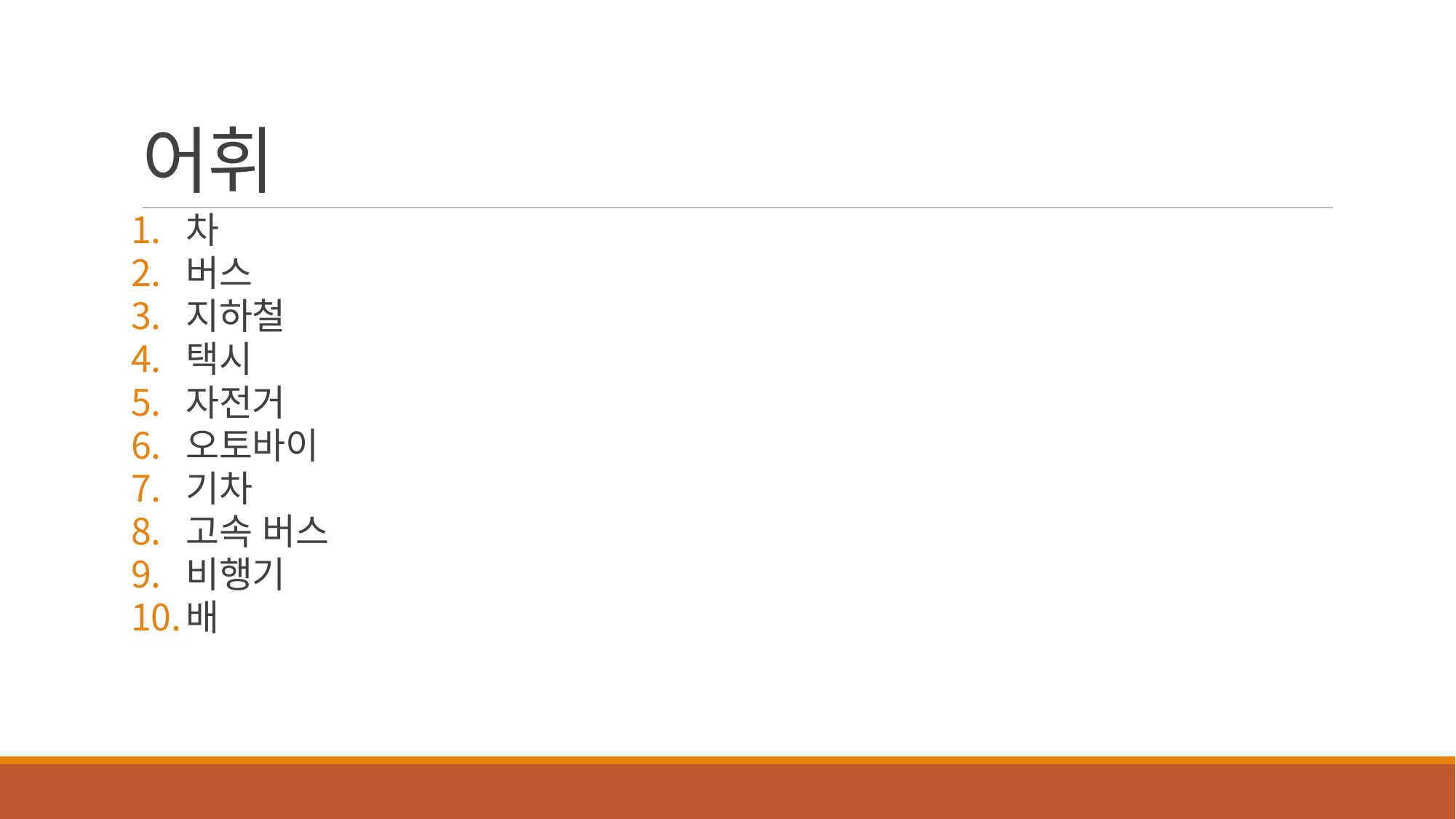

# 어휘
차
버스
지하철
택시
자전거
오토바이
기차
고속 버스
비행기
배